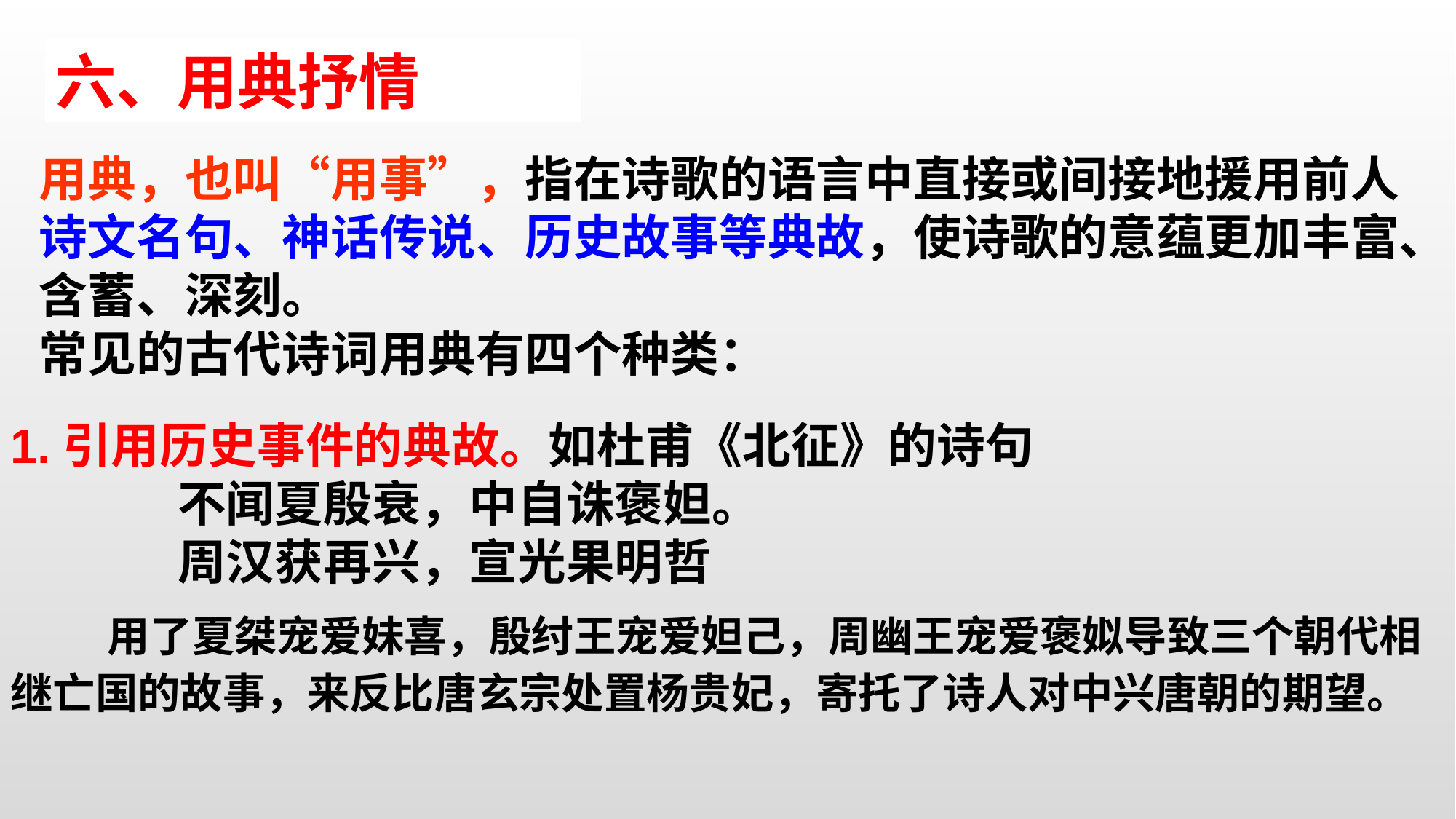

六、用典抒情
用典，也叫“用事”，指在诗歌的语言中直接或间接地援用前人诗文名句、神话传说、历史故事等典故，使诗歌的意蕴更加丰富、含蓄、深刻。
常见的古代诗词用典有四个种类：
1.引用历史事件的典故。如杜甫《北征》的诗句
              不闻夏殷衰，中自诛褒妲。
              周汉获再兴，宣光果明哲
         用了夏桀宠爱妹喜，殷纣王宠爱妲己，周幽王宠爱褒姒导致三个朝代相继亡国的故事，来反比唐玄宗处置杨贵妃，寄托了诗人对中兴唐朝的期望。